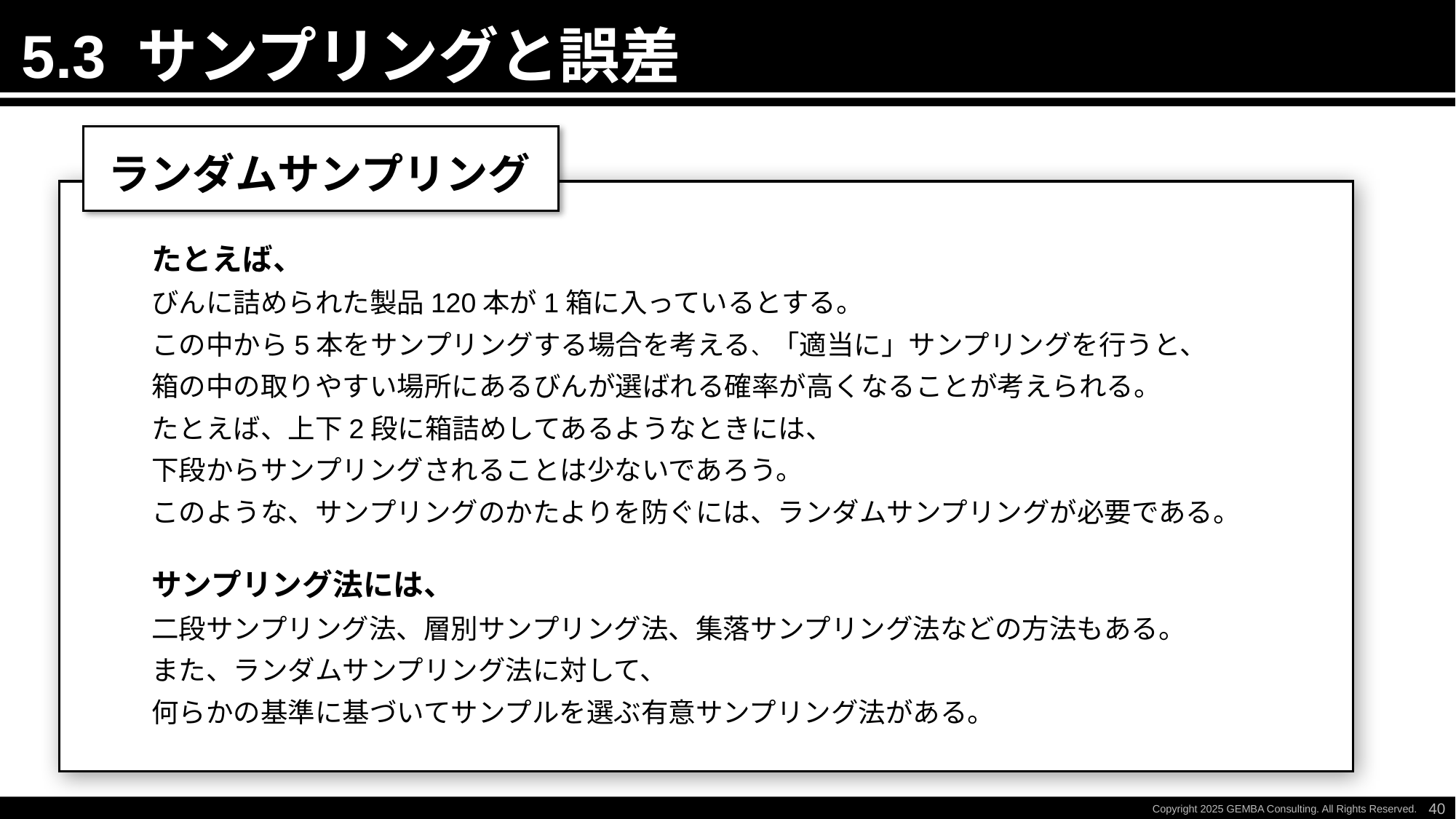

5.3 サンプリングと誤差

ランダムサンプリング

たとえば、
びんに詰められた製品120本が1箱に入っているとする。
この中から5本をサンプリングする場合を考える、「適当に」サンプリングを行うと、
箱の中の取りやすい場所にあるびんが選ばれる確率が高くなることが考えられる。
たとえば、上下2段に箱詰めしてあるようなときには、
下段からサンプリングされることは少ないであろう。
このような、サンプリングのかたよりを防ぐには、ランダムサンプリングが必要である。

サンプリング法には、
二段サンプリング法、層別サンプリング法、集落サンプリング法などの方法もある。
また、ランダムサンプリング法に対して、
何らかの基準に基づいてサンプルを選ぶ有意サンプリング法がある。
40